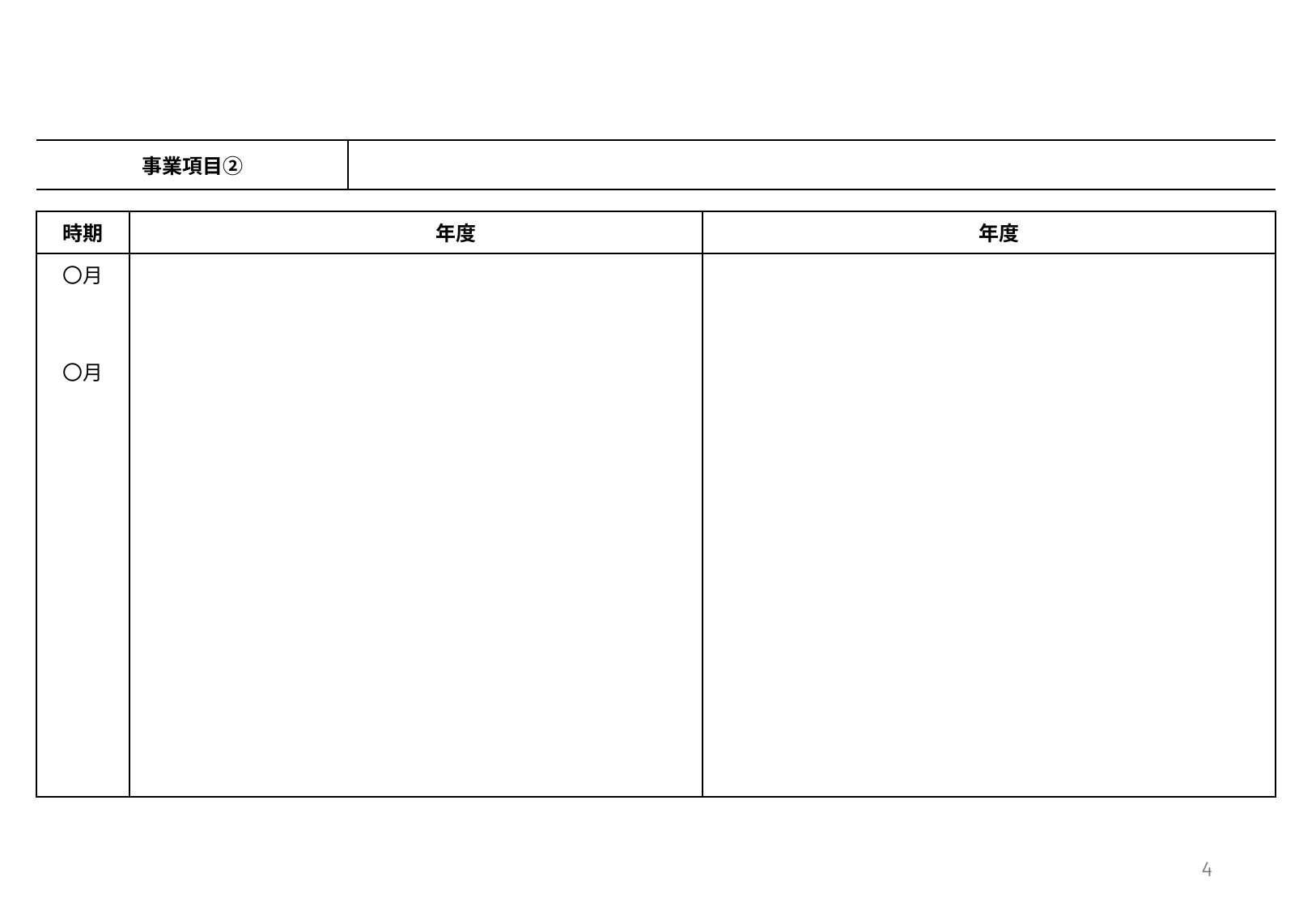

| 事業項目② |  |
| --- | --- |
| 時期 | 年度 | 年度 |
| --- | --- | --- |
| 〇月 〇月 |  |  |
4